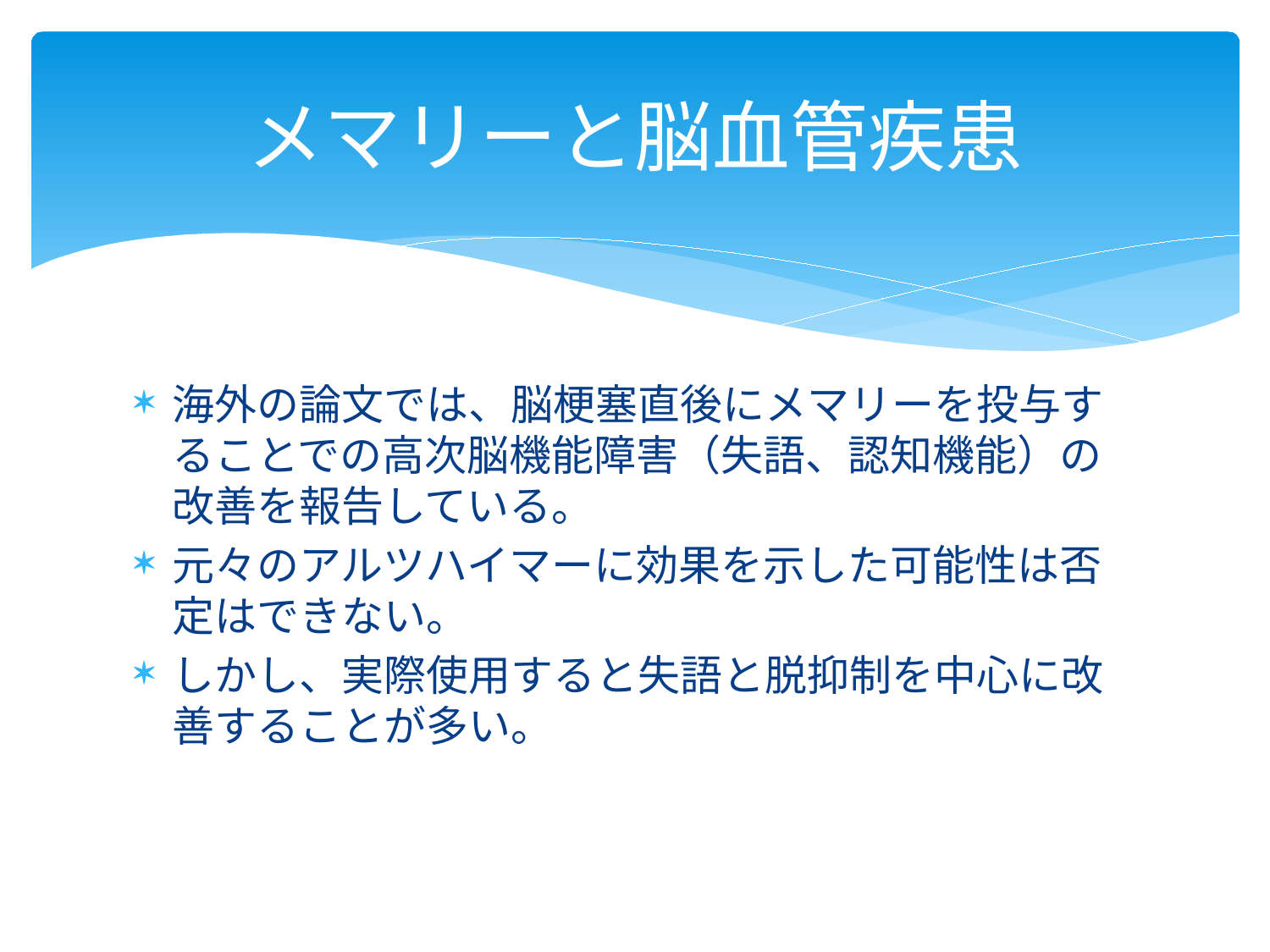

# メマリーと脳血管疾患
海外の論文では、脳梗塞直後にメマリーを投与することでの高次脳機能障害（失語、認知機能）の改善を報告している。
元々のアルツハイマーに効果を示した可能性は否定はできない。
しかし、実際使用すると失語と脱抑制を中心に改善することが多い。